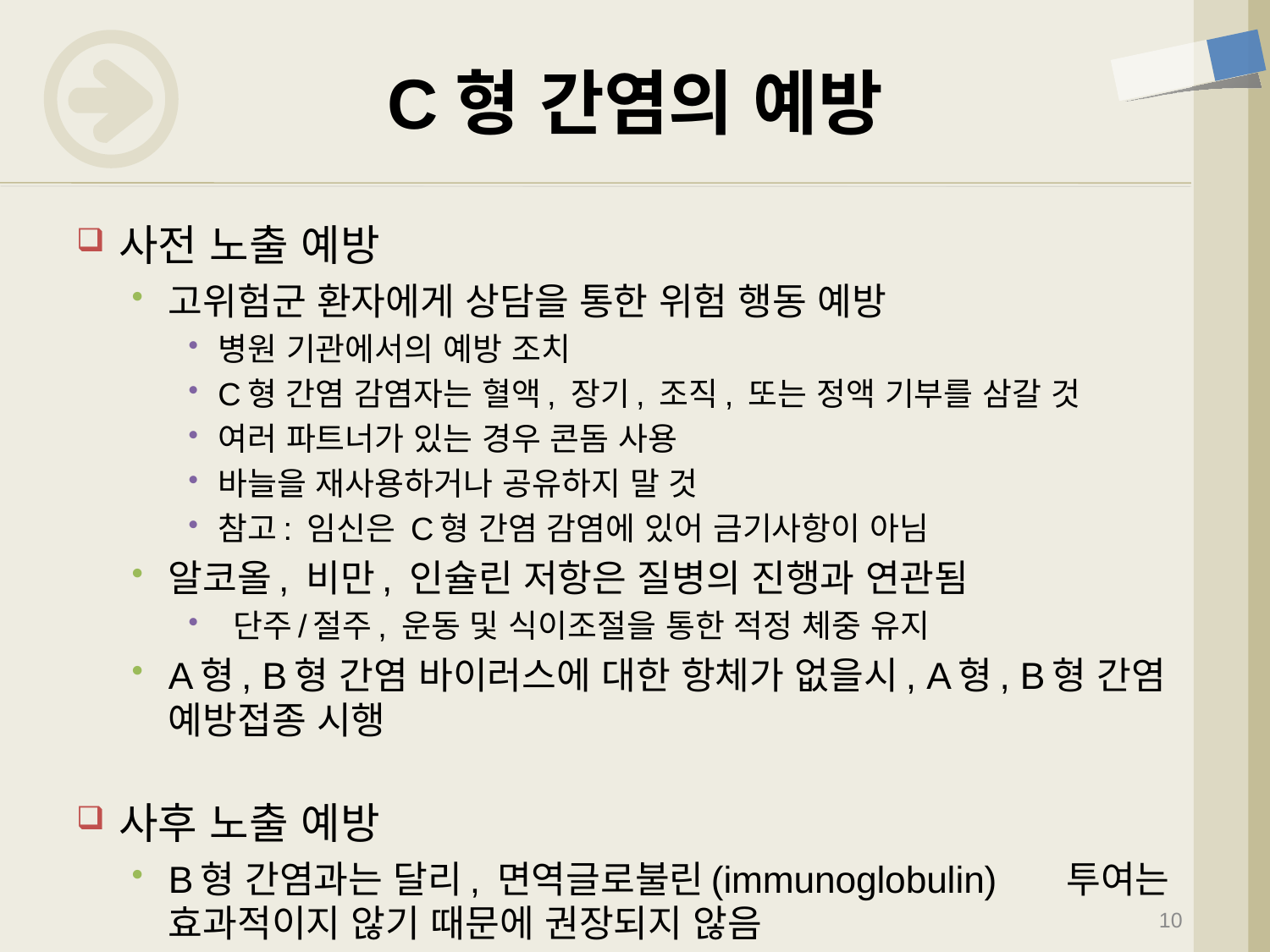

# C형 간염의 예방
사전 노출 예방
고위험군 환자에게 상담을 통한 위험 행동 예방
병원 기관에서의 예방 조치
C형 간염 감염자는 혈액, 장기, 조직, 또는 정액 기부를 삼갈 것
여러 파트너가 있는 경우 콘돔 사용
바늘을 재사용하거나 공유하지 말 것
참고: 임신은 C형 간염 감염에 있어 금기사항이 아님
알코올, 비만, 인슐린 저항은 질병의 진행과 연관됨
 단주/절주, 운동 및 식이조절을 통한 적정 체중 유지
A형, B형 간염 바이러스에 대한 항체가 없을시, A형, B형 간염 예방접종 시행

사후 노출 예방
B형 간염과는 달리, 면역글로불린(immunoglobulin)      투여는 효과적이지 않기 때문에 권장되지 않음
10